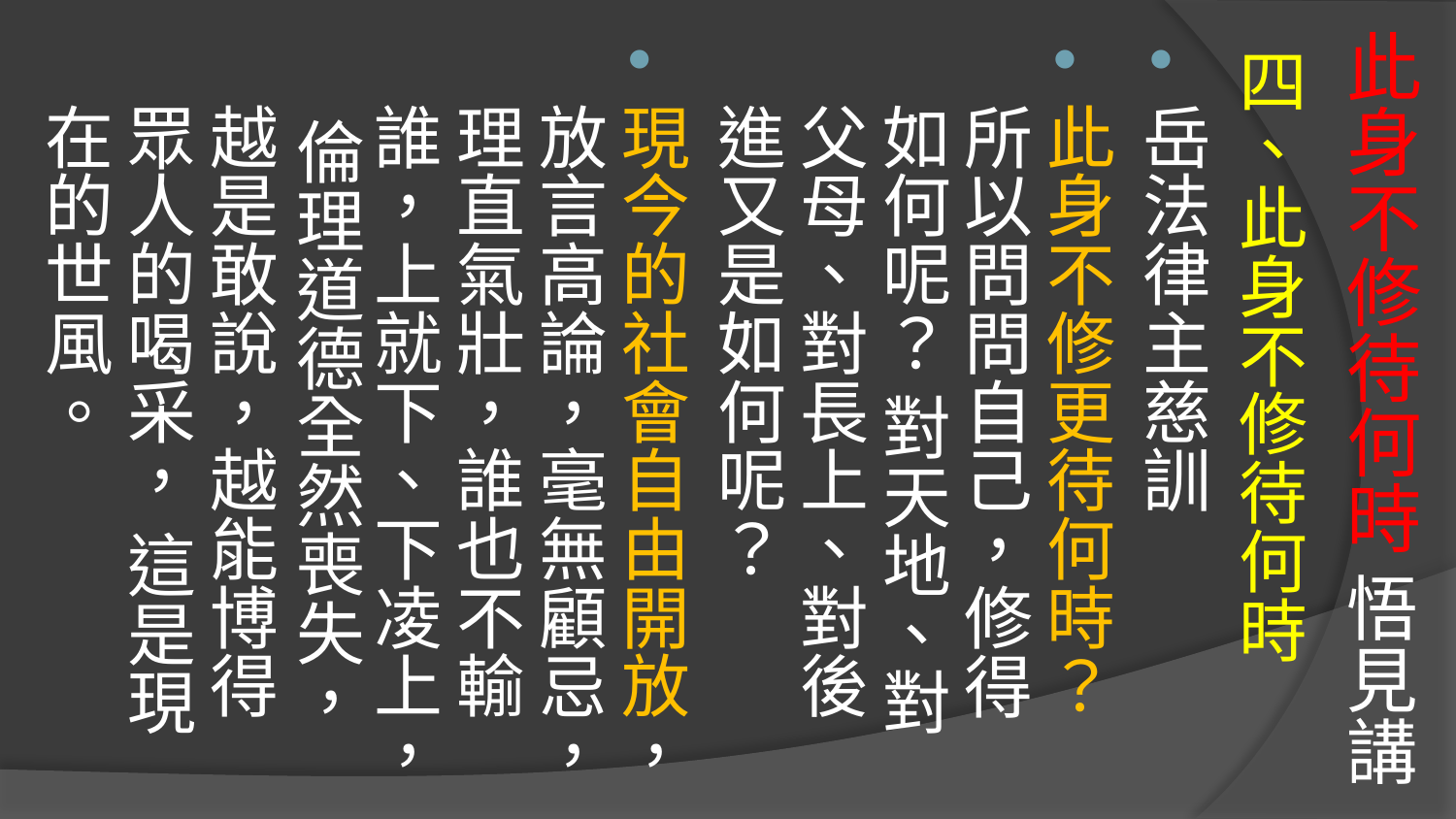

# 此身不修待何時 悟見講
四、此身不修待何時
岳法律主慈訓
此身不修更待何時？ 所以問問自己，修得如何呢？ 對天地、對父母、對長上、對後進又是如何呢？
現今的社會自由開放，放言高論，毫無顧忌，理直氣壯，誰也不輸誰，上就下、下凌上， 倫理道德全然喪失，越是敢說，越能博得眾人的喝采， 這是現在的世風。